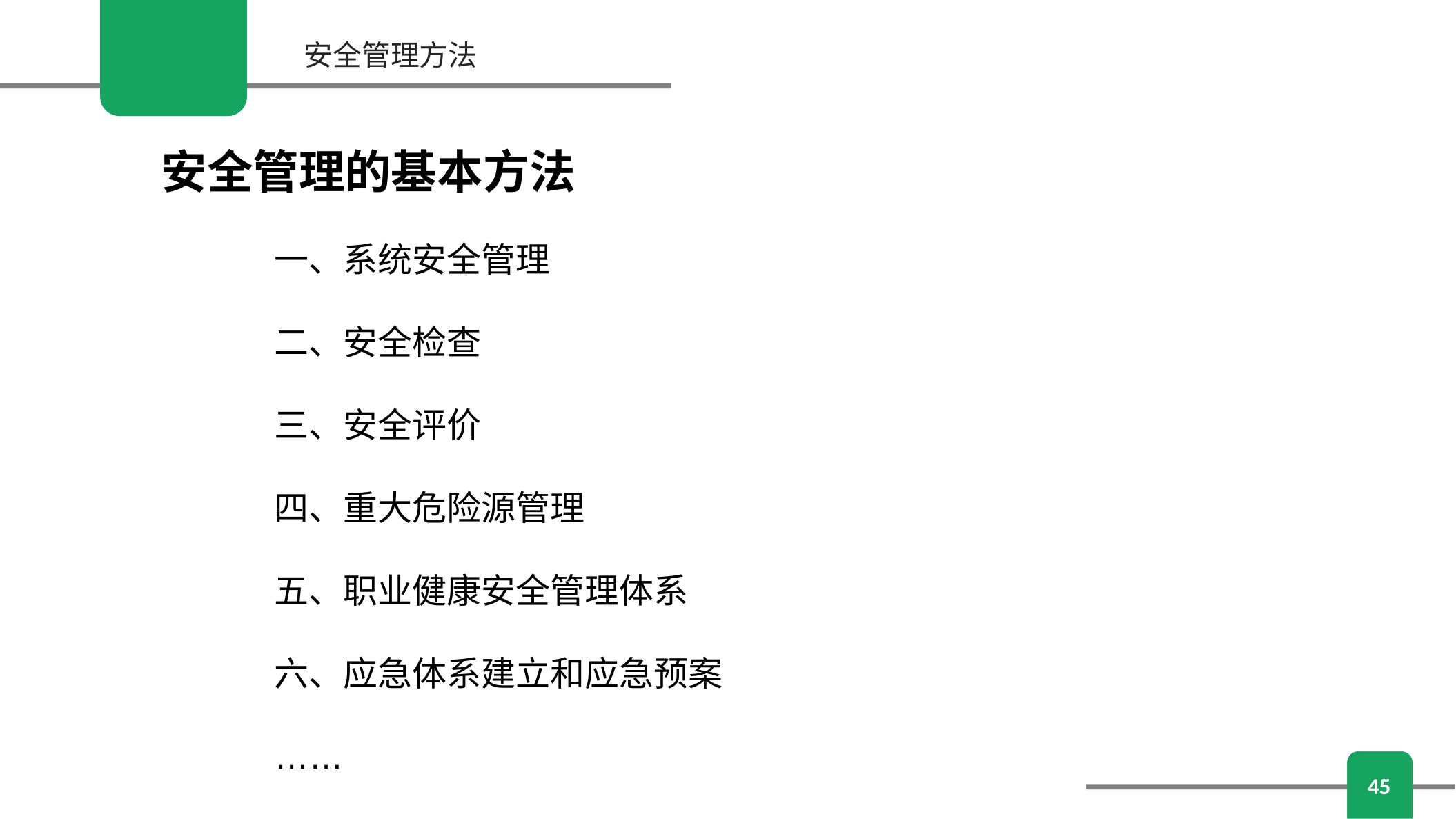

安全管理方法
安全管理的基本方法
一、系统安全管理

二、安全检查

三、安全评价

四、重大危险源管理

五、职业健康安全管理体系

六、应急体系建立和应急预案

……
45